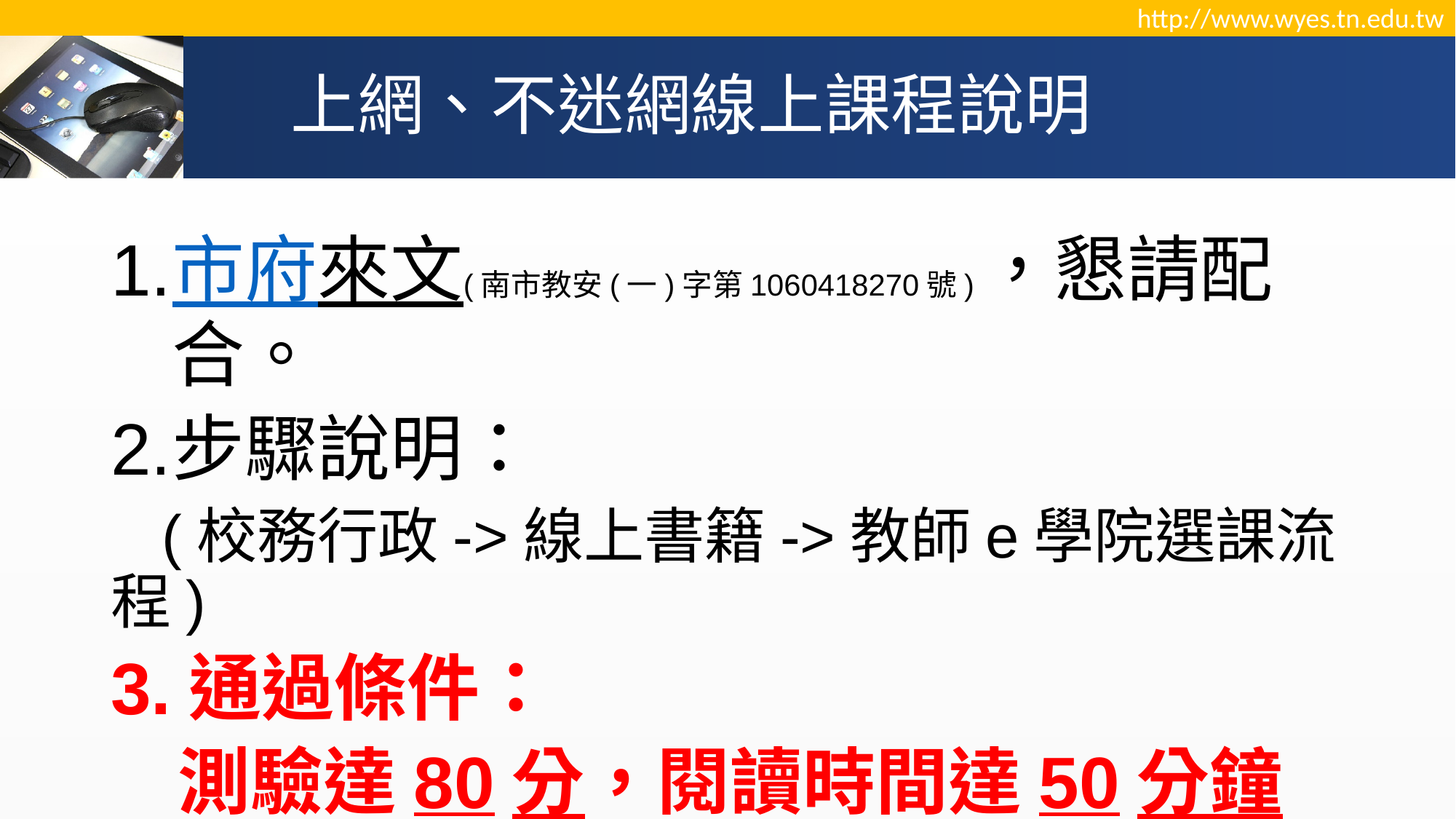

上網、不迷網線上課程說明
市府來文(南市教安(一)字第1060418270號)，懇請配合。
步驟說明：
   (校務行政->線上書籍->教師e學院選課流程)
3.通過條件：
   測驗達80分，閱讀時間達50分鐘
4.四樓電腦教室歡迎使用